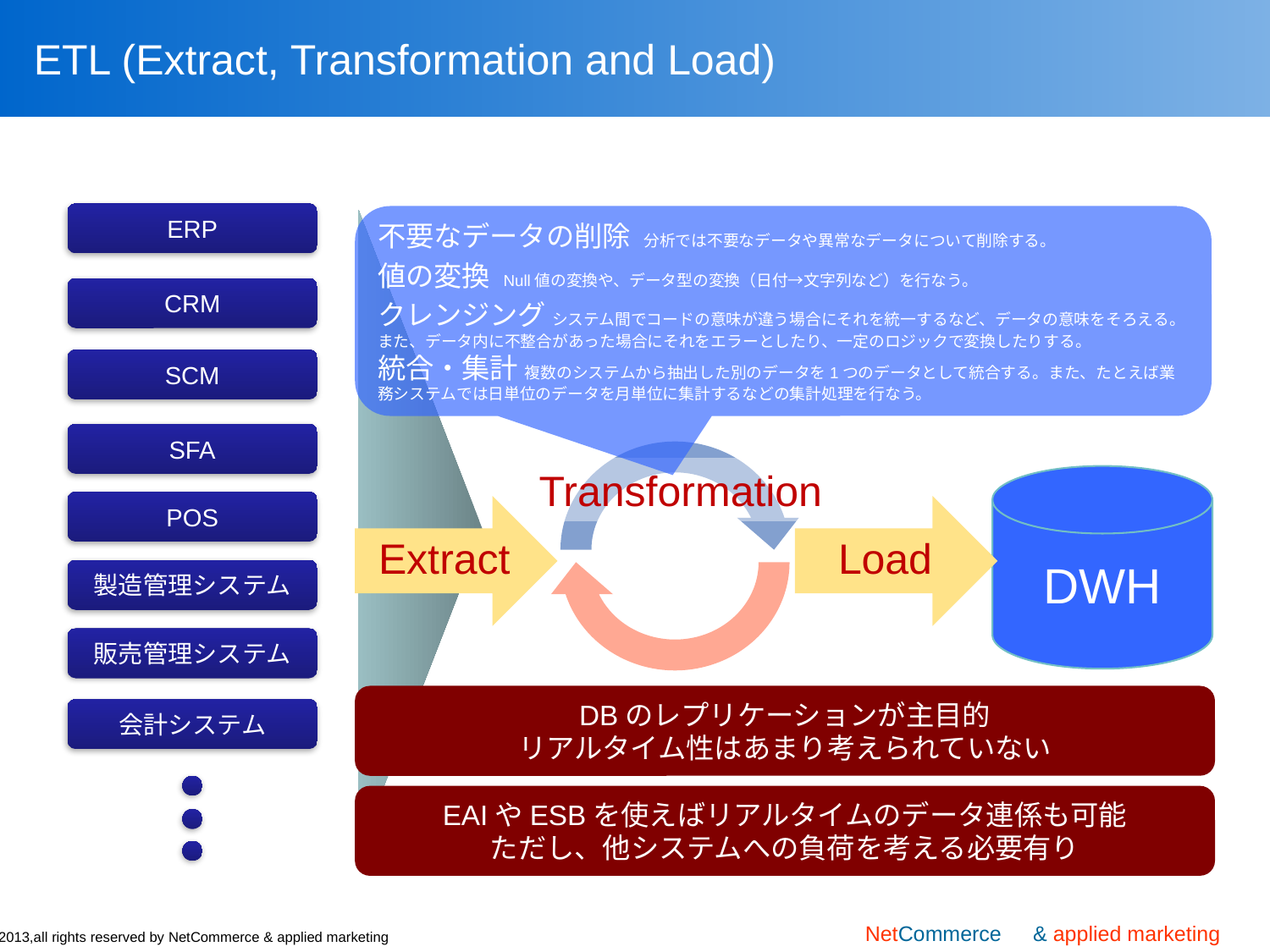

# ETL (Extract, Transformation and Load)
ERP
不要なデータの削除  分析では不要なデータや異常なデータについて削除する。
値の変換 Null値の変換や、データ型の変換（日付→文字列など）を行なう。
クレンジング システム間でコードの意味が違う場合にそれを統一するなど、データの意味をそろえる。また、データ内に不整合があった場合にそれをエラーとしたり、一定のロジックで変換したりする。
統合・集計 複数のシステムから抽出した別のデータを1つのデータとして統合する。また、たとえば業務システムでは日単位のデータを月単位に集計するなどの集計処理を行なう。
CRM
SCM
SFA

Transformation
DWH

POS

Extract
Load
製造管理システム
販売管理システム
DBのレプリケーションが主目的
リアルタイム性はあまり考えられていない
会計システム

EAIやESBを使えばリアルタイムのデータ連係も可能
ただし、他システムへの負荷を考える必要有り